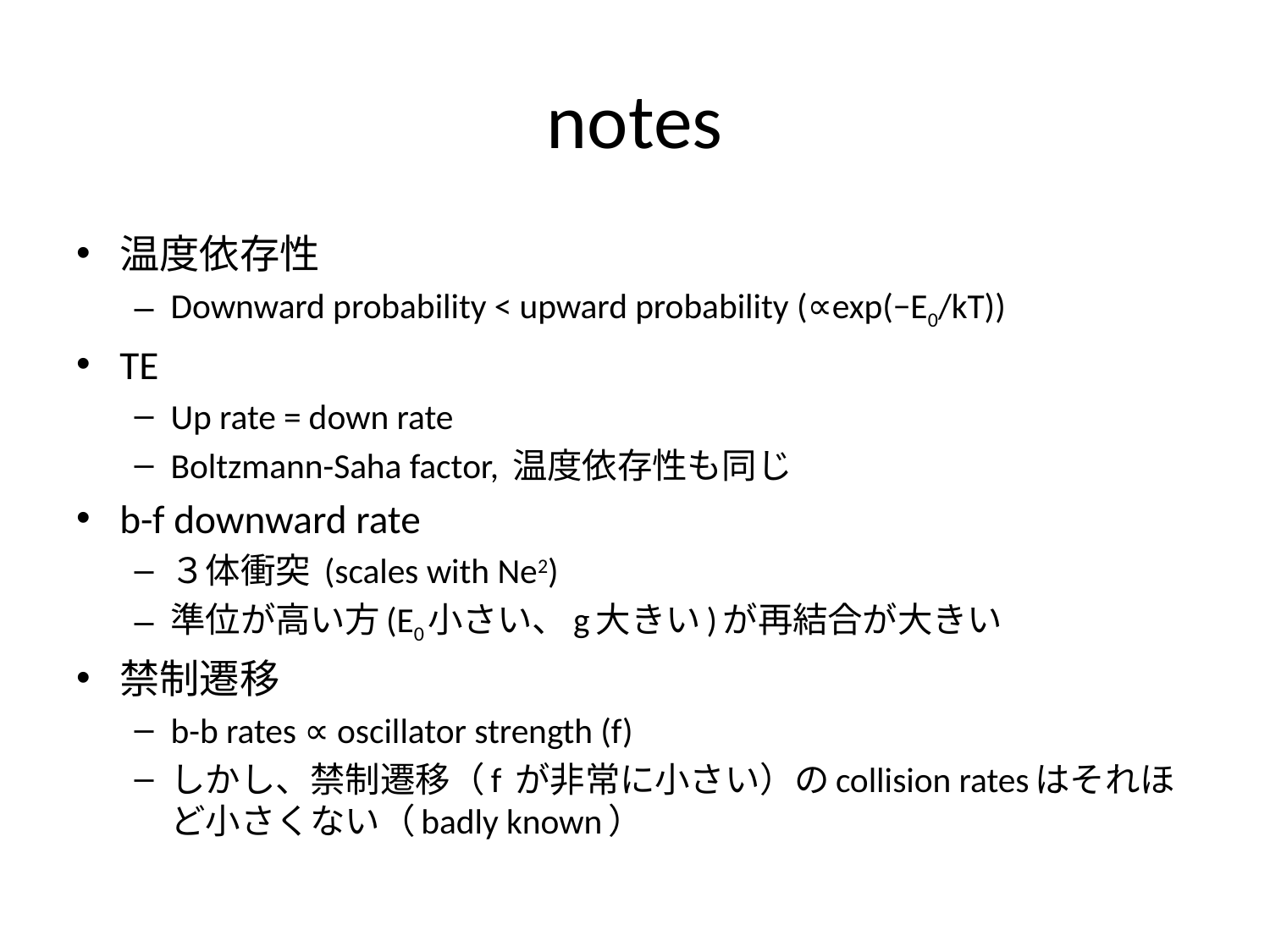

# notes
温度依存性
Downward probability < upward probability (∝exp(−E0/kT))
TE
Up rate = down rate
Boltzmann-Saha factor, 温度依存性も同じ
b-f downward rate
３体衝突 (scales with Ne2)
準位が高い方(E0小さい、g大きい)が再結合が大きい
禁制遷移
b-b rates ∝ oscillator strength (f)
しかし、禁制遷移（f が非常に小さい）のcollision ratesはそれほど小さくない（badly known）